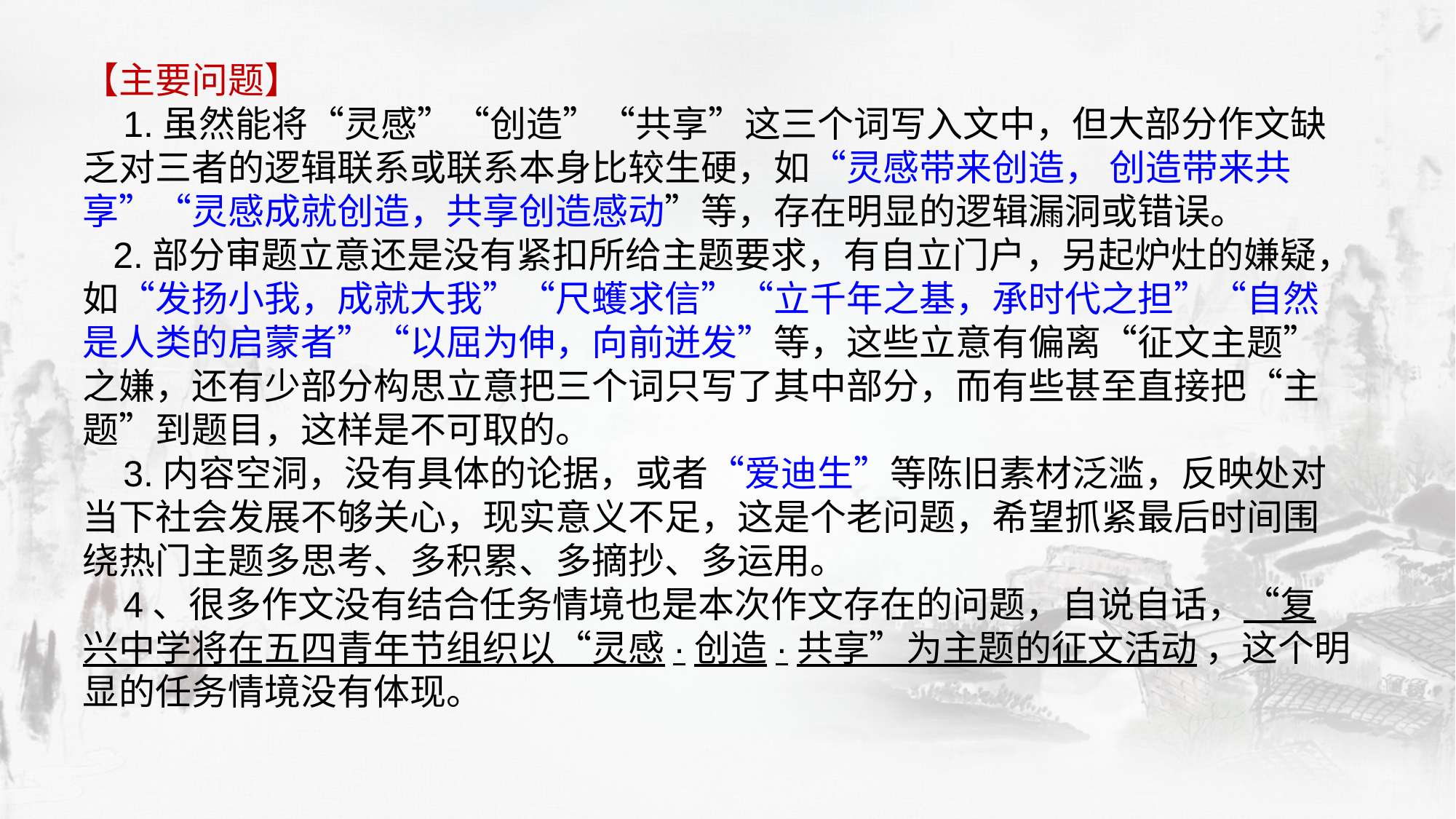

【主要问题】
    1.虽然能将“灵感”“创造”“共享”这三个词写入文中，但大部分作文缺乏对三者的逻辑联系或联系本身比较生硬，如“灵感带来创造， 创造带来共享”“灵感成就创造，共享创造感动”等，存在明显的逻辑漏洞或错误。
   2.部分审题立意还是没有紧扣所给主题要求，有自立门户，另起炉灶的嫌疑，如“发扬小我，成就大我”“尺蠖求信”“立千年之基，承时代之担”“自然是人类的启蒙者”“以屈为伸，向前迸发”等，这些立意有偏离“征文主题”之嫌，还有少部分构思立意把三个词只写了其中部分，而有些甚至直接把“主题”到题目，这样是不可取的。
    3.内容空洞，没有具体的论据，或者“爱迪生”等陈旧素材泛滥，反映处对当下社会发展不够关心，现实意义不足，这是个老问题，希望抓紧最后时间围绕热门主题多思考、多积累、多摘抄、多运用。
    4、很多作文没有结合任务情境也是本次作文存在的问题，自说自话，“复兴中学将在五四青年节组织以“灵感·创造·共享”为主题的征文活动 ，这个明显的任务情境没有体现。